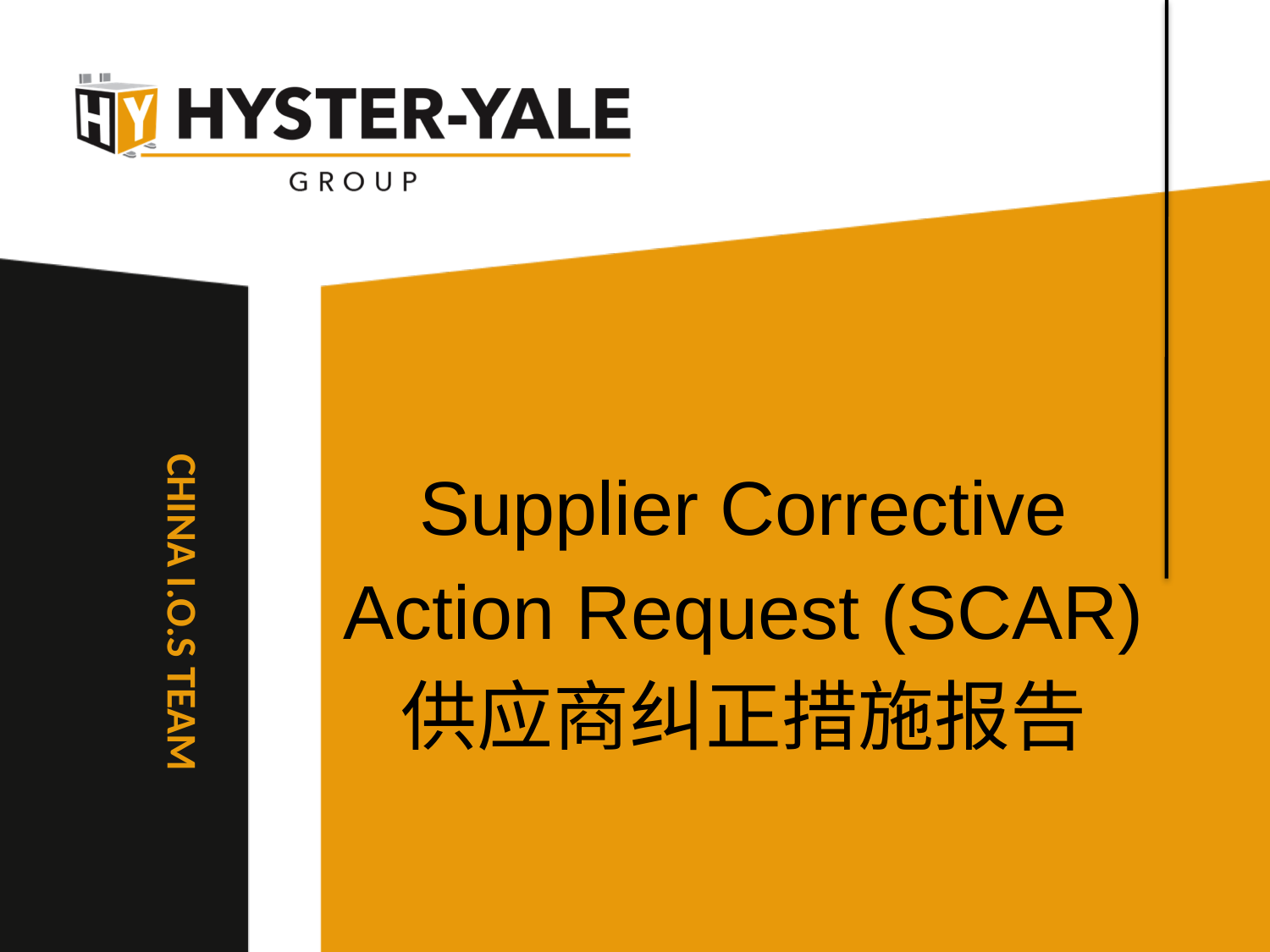

# Supplier Corrective Action Request (SCAR) 供应商纠正措施报告
China I.O.S Team